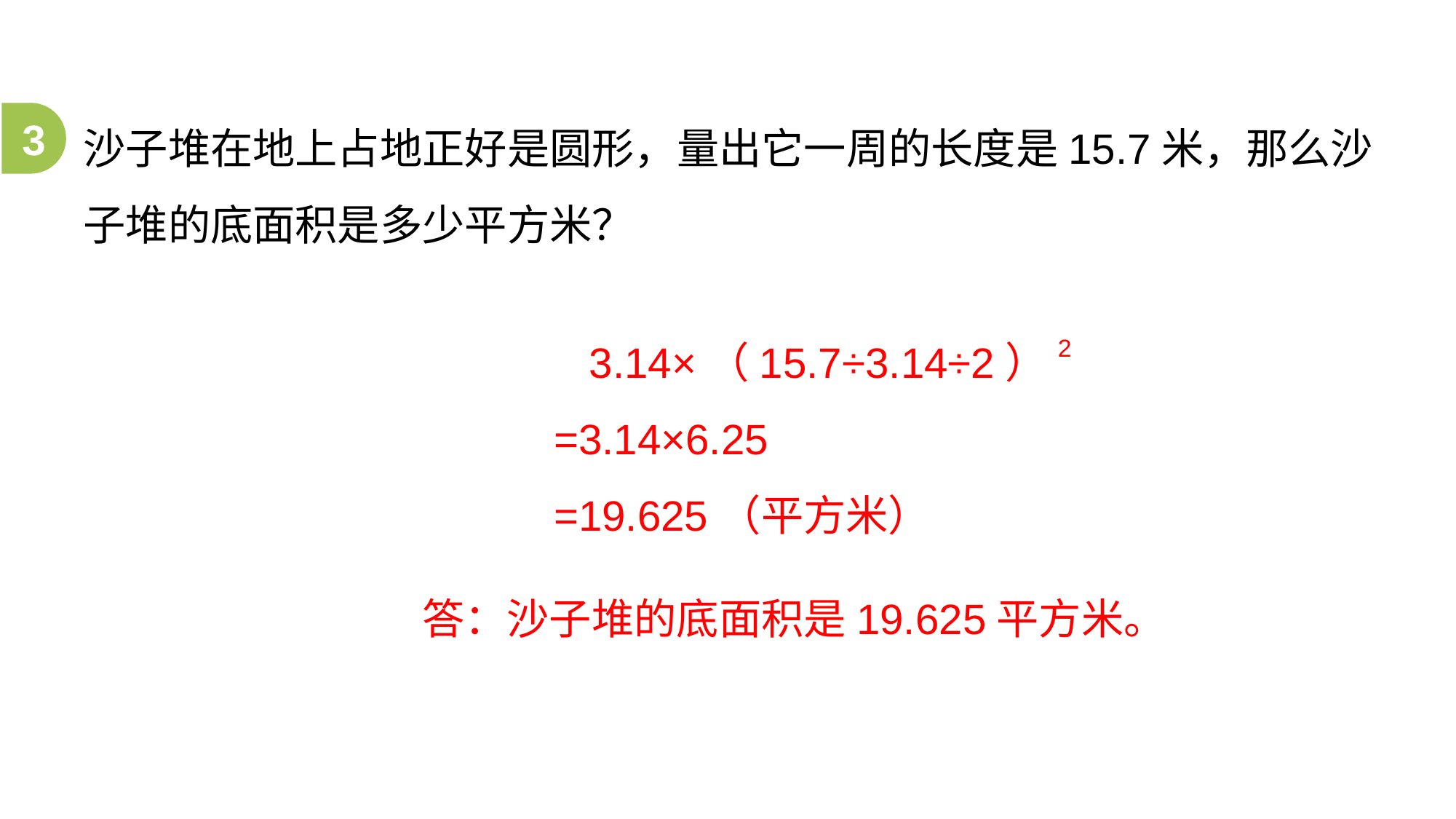

沙子堆在地上占地正好是圆形，量出它一周的长度是15.7米，那么沙子堆的底面积是多少平方米？
3
   3.14×（15.7÷3.14÷2）2
=3.14×6.25
=19.625（平方米）
答：沙子堆的底面积是19.625平方米。